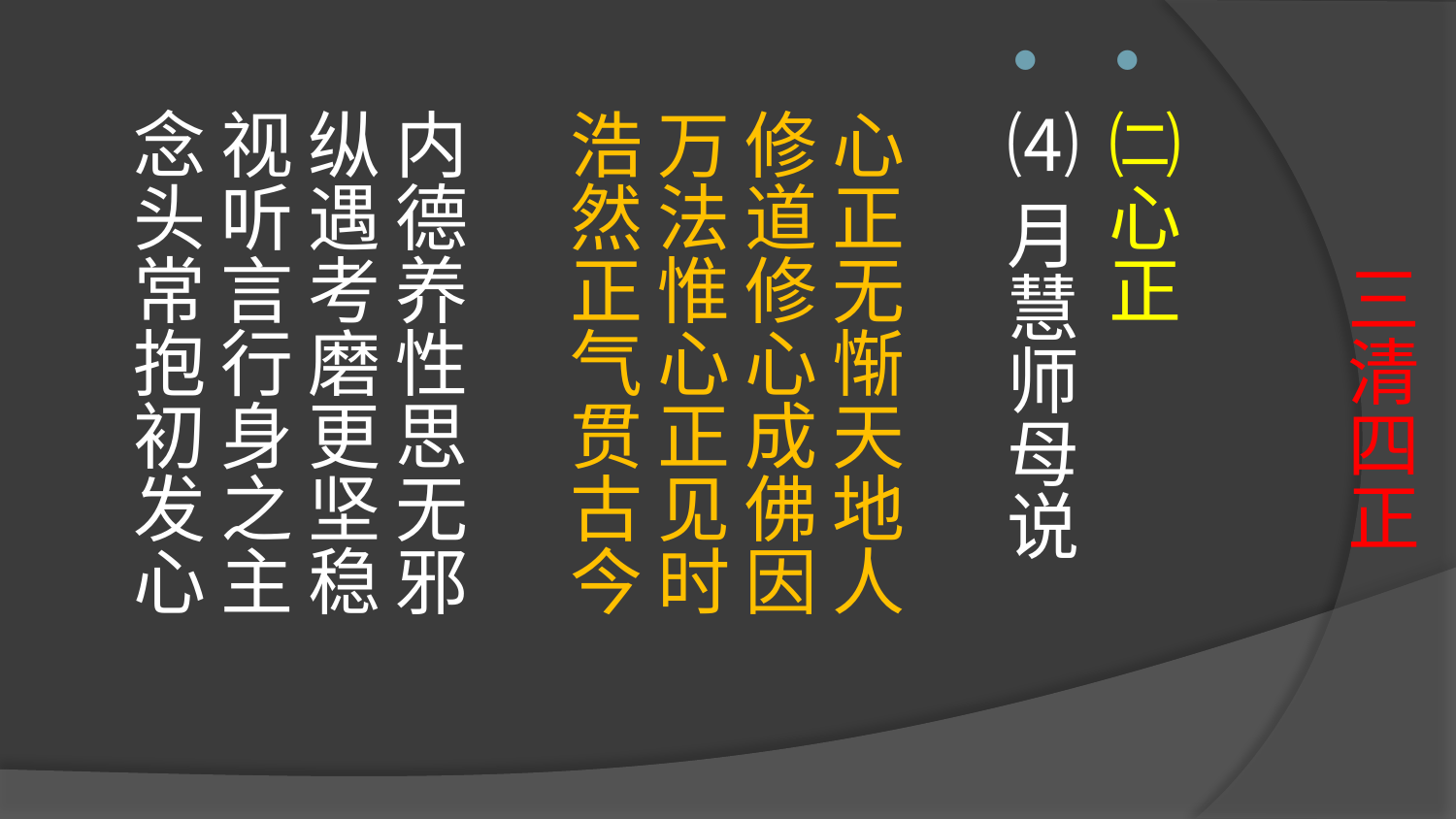

# 三清四正
㈡心正
⑷月慧师母说
心正无惭天地人
修道修心成佛因
万法惟心正见时
浩然正气贯古今
内德养性思无邪
纵遇考磨更坚稳
视听言行身之主
念头常抱初发心